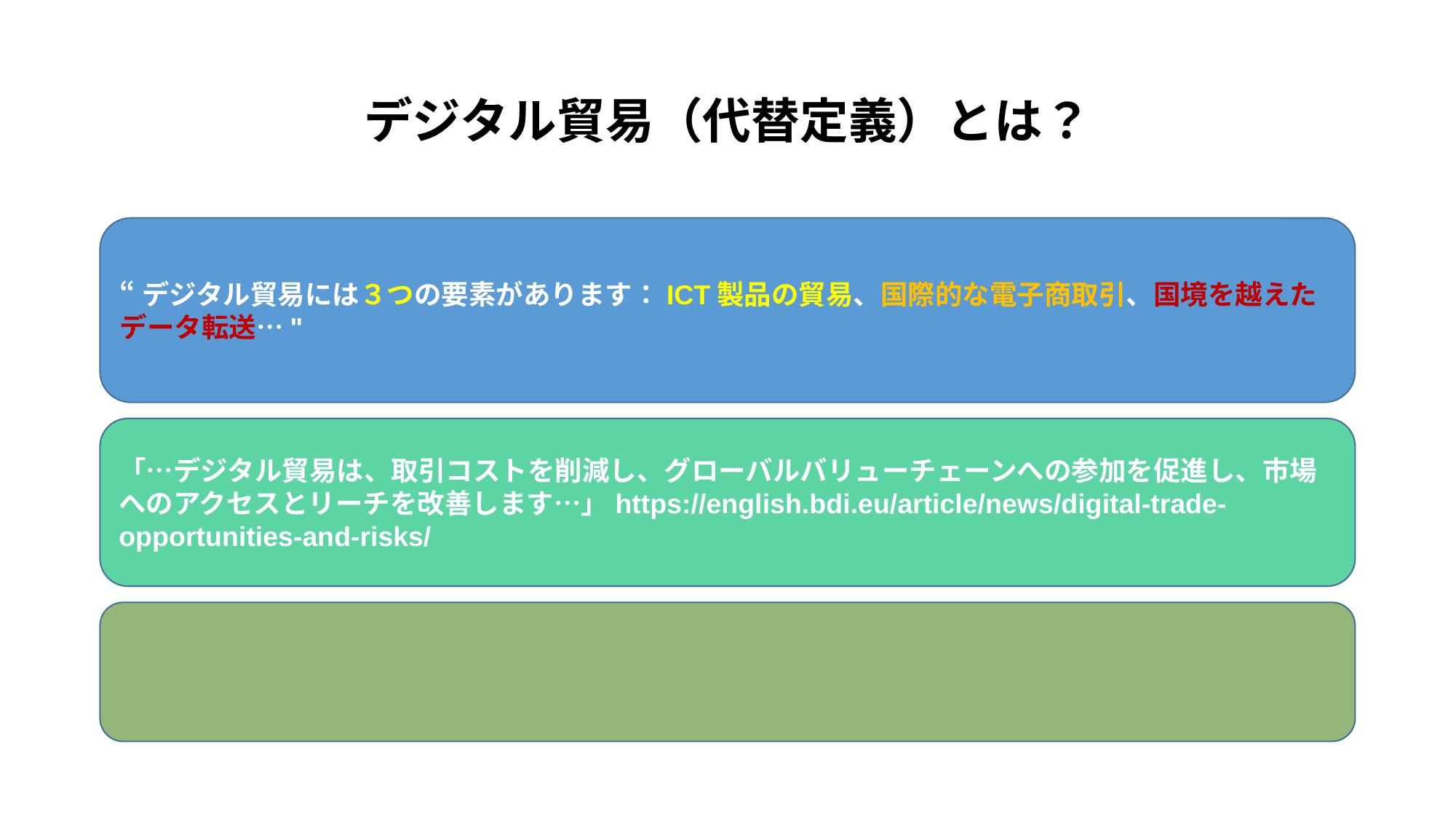

# デジタル貿易（代替定義）とは？

“デジタル貿易には３つの要素があります：ICT製品の貿易、国際的な電子商取引、国境を越えたデータ転送…"
「…デジタル貿易は、取引コストを削減し、グローバルバリューチェーンへの参加を促進し、市場へのアクセスとリーチを改善します…」https://english.bdi.eu/article/news/digital-trade-opportunities-and-risks/